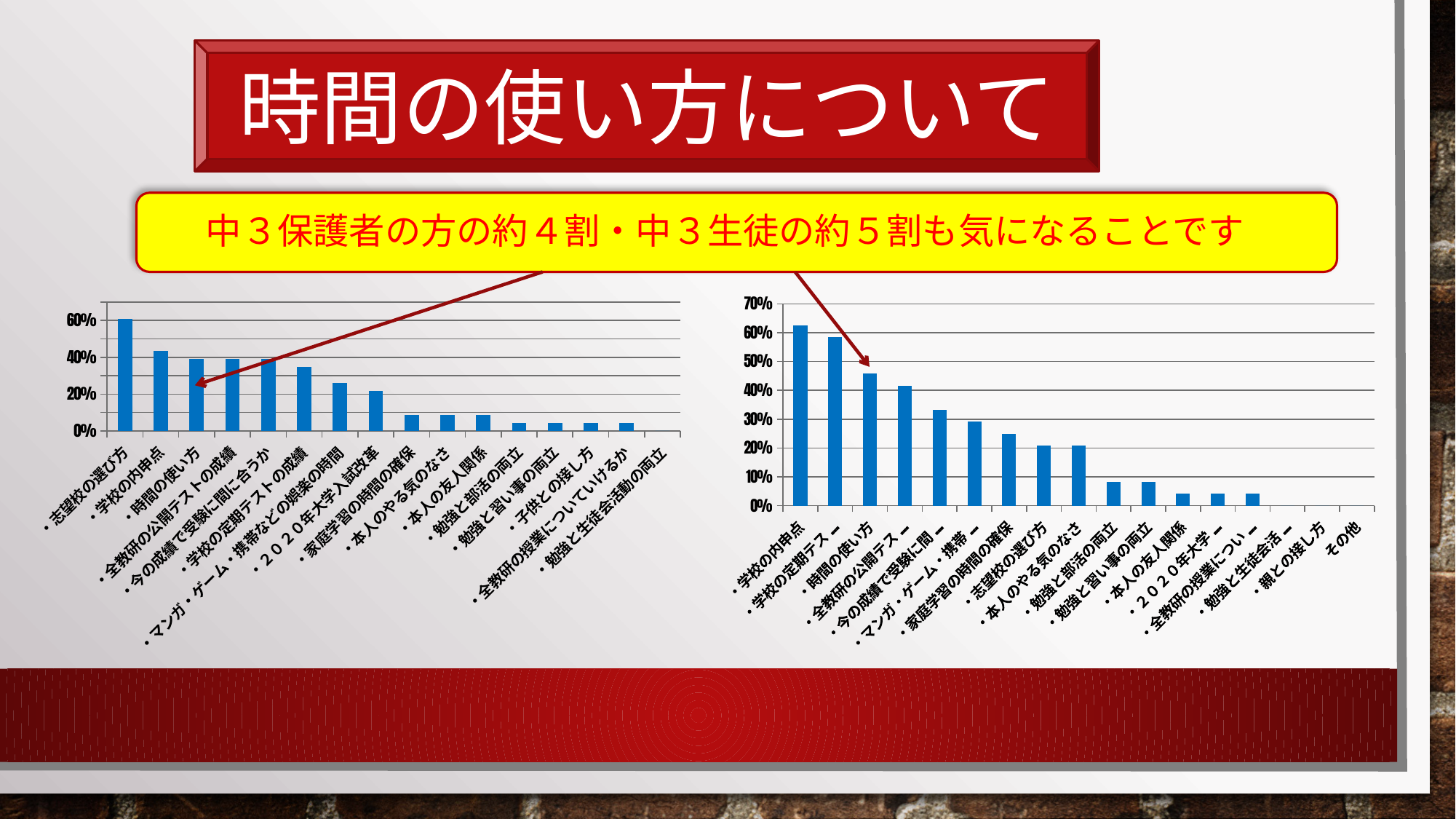

時間の使い方について

中３保護者の方の約４割・中３生徒の約５割も気になることです

### Chart

| Category |  |
|---|---|
| ・学校の内申点 | 0.625 |
| ・学校の定期テストの成績 | 0.5833333333333334 |
| ・時間の使い方 | 0.4583333333333333 |
| ・全教研の公開テストの成績 | 0.4166666666666667 |
| ・今の成績で受験に間に合うか | 0.3333333333333333 |
| ・マンガ・ゲーム・携帯などの娯楽の時間 | 0.2916666666666667 |
| ・家庭学習の時間の確保 | 0.25 |
| ・志望校の選び方 | 0.20833333333333334 |
| ・本人のやる気のなさ | 0.20833333333333334 |
| ・勉強と部活の両立 | 0.08333333333333333 |
| ・勉強と習い事の両立 | 0.08333333333333333 |
| ・本人の友人関係 | 0.041666666666666664 |
| ・２０２０年大学入試改革 | 0.041666666666666664 |
| ・全教研の授業についていけるか | 0.041666666666666664 |
| ・勉強と生徒会活動の両立 | 0.0 |
| ・親との接し方 | 0.0 |
| その他 | 0.0 |

### Chart

| Category |  |
|---|---|
| ・志望校の選び方 | 0.6086956521739131 |
| ・学校の内申点 | 0.43478260869565216 |
| ・時間の使い方 | 0.391304347826087 |
| ・全教研の公開テストの成績 | 0.391304347826087 |
| ・今の成績で受験に間に合うか | 0.391304347826087 |
| ・学校の定期テストの成績 | 0.34782608695652173 |
| ・マンガ・ゲーム・携帯などの娯楽の時間 | 0.2608695652173913 |
| ・２０２０年大学入試改革 | 0.21739130434782608 |
| ・家庭学習の時間の確保 | 0.08695652173913043 |
| ・本人のやる気のなさ | 0.08695652173913043 |
| ・本人の友人関係 | 0.08695652173913043 |
| ・勉強と部活の両立 | 0.043478260869565216 |
| ・勉強と習い事の両立 | 0.043478260869565216 |
| ・子供との接し方 | 0.043478260869565216 |
| ・全教研の授業についていけるか | 0.043478260869565216 |
| ・勉強と生徒会活動の両立 | 0.0 |